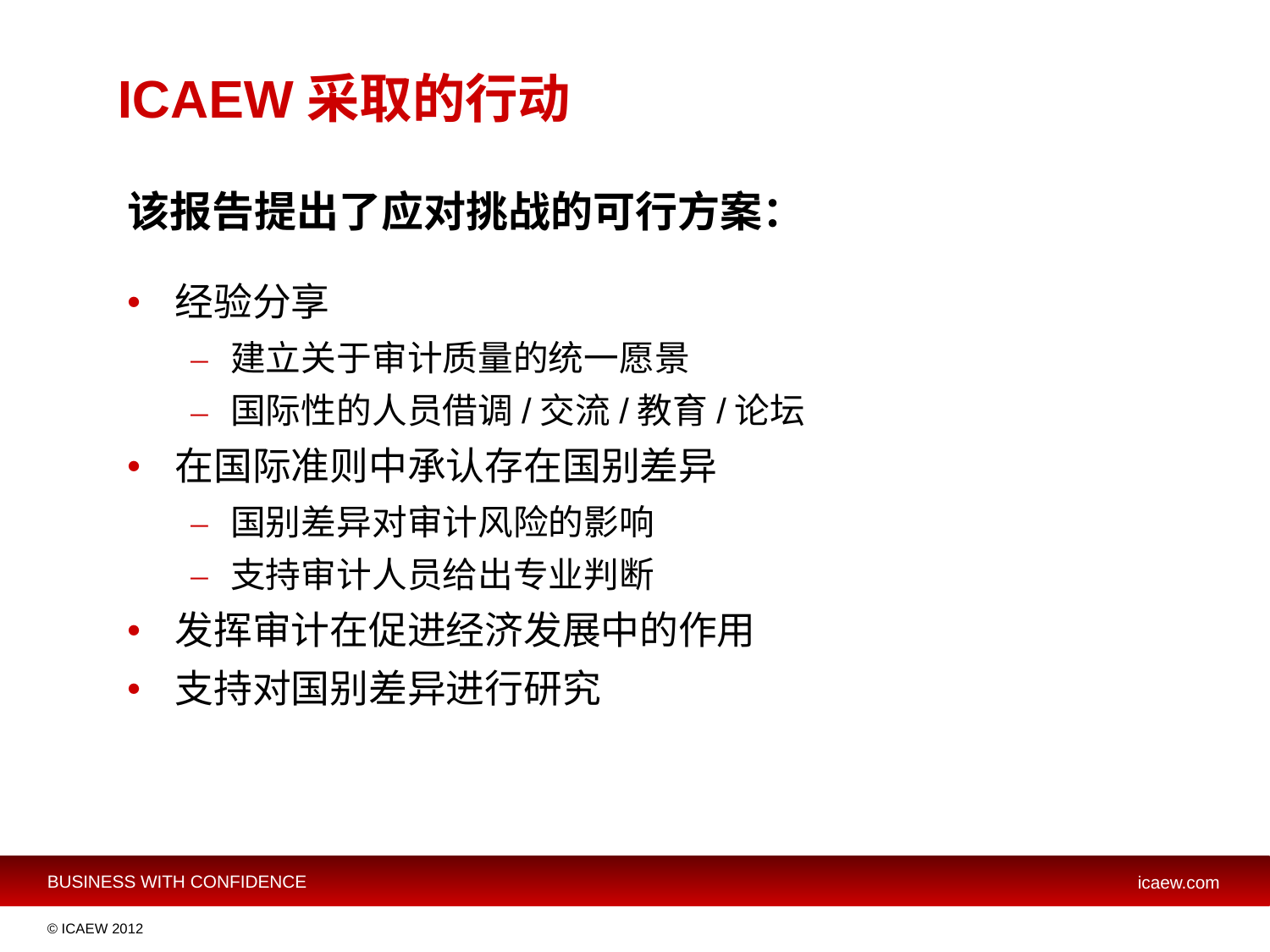

# ICAEW采取的行动
该报告提出了应对挑战的可行方案：

经验分享
建立关于审计质量的统一愿景
国际性的人员借调/交流/教育/论坛
在国际准则中承认存在国别差异
国别差异对审计风险的影响
支持审计人员给出专业判断
发挥审计在促进经济发展中的作用
支持对国别差异进行研究